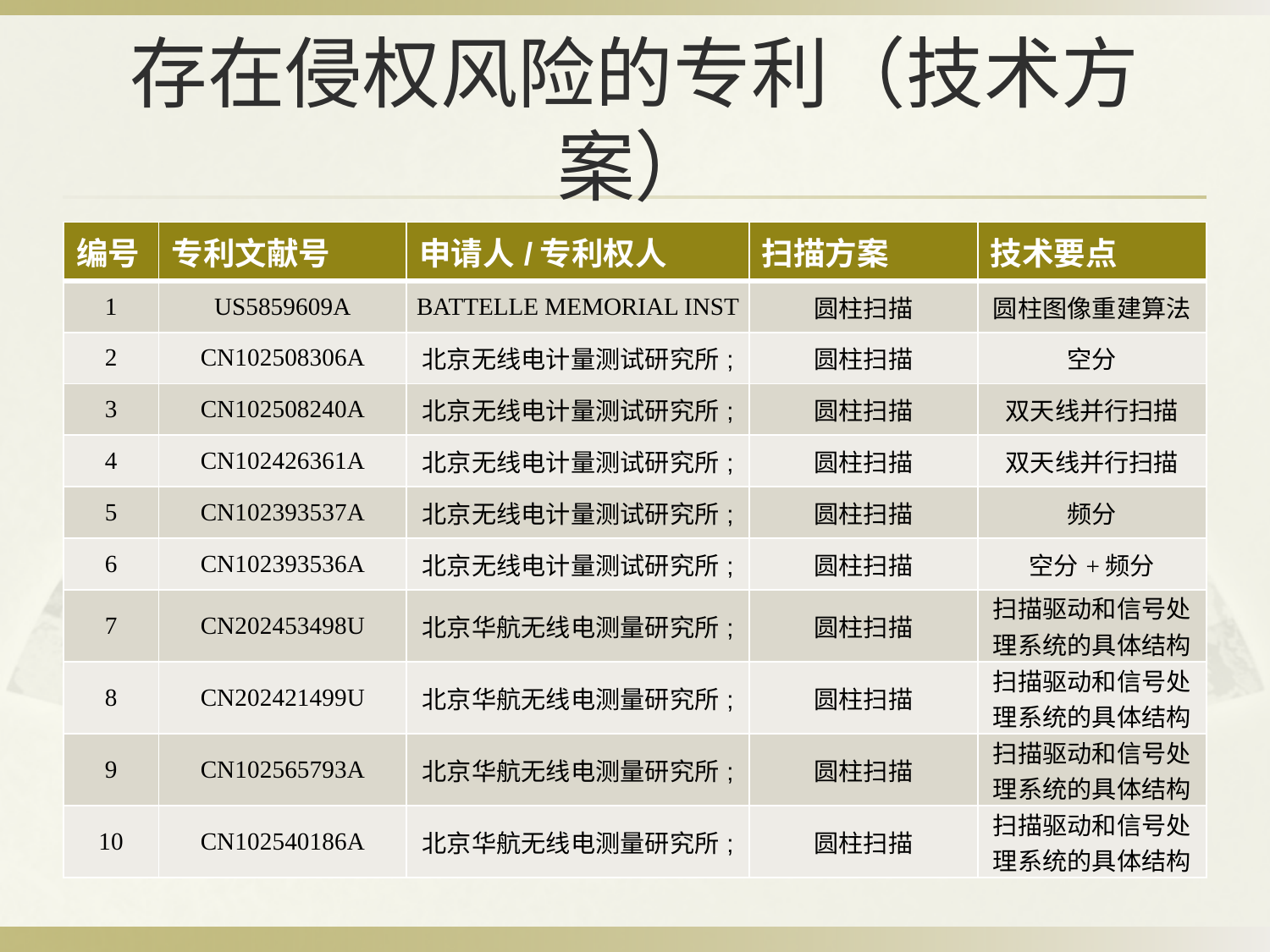

# 存在侵权风险的专利（技术方案）
| 编号 | 专利文献号 | 申请人/专利权人 | 扫描方案 | 技术要点 |
| --- | --- | --- | --- | --- |
| 1 | US5859609A | BATTELLE MEMORIAL INST | 圆柱扫描 | 圆柱图像重建算法 |
| 2 | CN102508306A | 北京无线电计量测试研究所; | 圆柱扫描 | 空分 |
| 3 | CN102508240A | 北京无线电计量测试研究所; | 圆柱扫描 | 双天线并行扫描 |
| 4 | CN102426361A | 北京无线电计量测试研究所; | 圆柱扫描 | 双天线并行扫描 |
| 5 | CN102393537A | 北京无线电计量测试研究所; | 圆柱扫描 | 频分 |
| 6 | CN102393536A | 北京无线电计量测试研究所; | 圆柱扫描 | 空分+频分 |
| 7 | CN202453498U | 北京华航无线电测量研究所; | 圆柱扫描 | 扫描驱动和信号处理系统的具体结构 |
| 8 | CN202421499U | 北京华航无线电测量研究所; | 圆柱扫描 | 扫描驱动和信号处理系统的具体结构 |
| 9 | CN102565793A | 北京华航无线电测量研究所; | 圆柱扫描 | 扫描驱动和信号处理系统的具体结构 |
| 10 | CN102540186A | 北京华航无线电测量研究所; | 圆柱扫描 | 扫描驱动和信号处理系统的具体结构 |